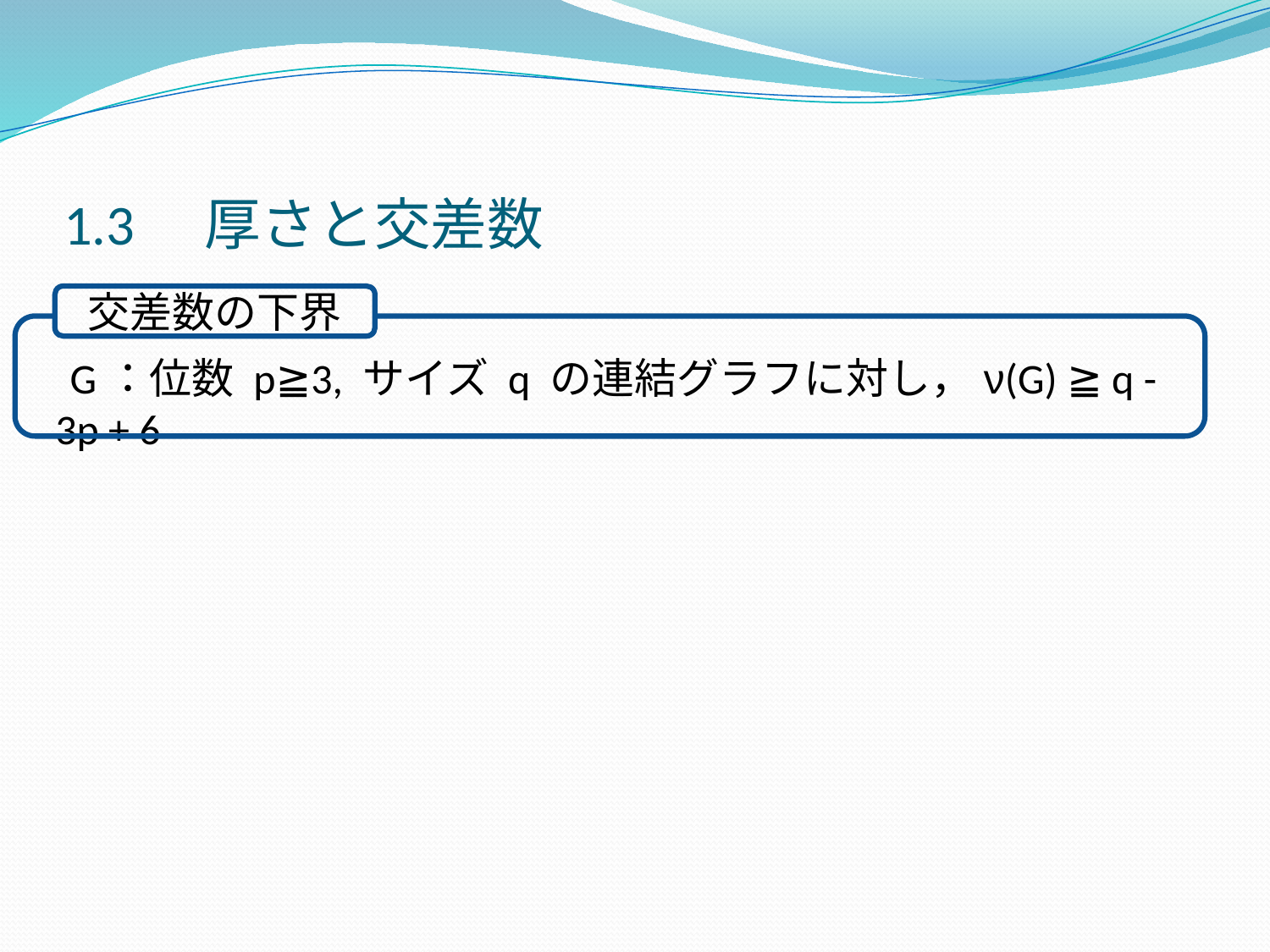

# 1.3　厚さと交差数

交差数の下界

　G：位数 p≧3, サイズ q の連結グラフに対し，ν(G) ≧ q - 3p + 6